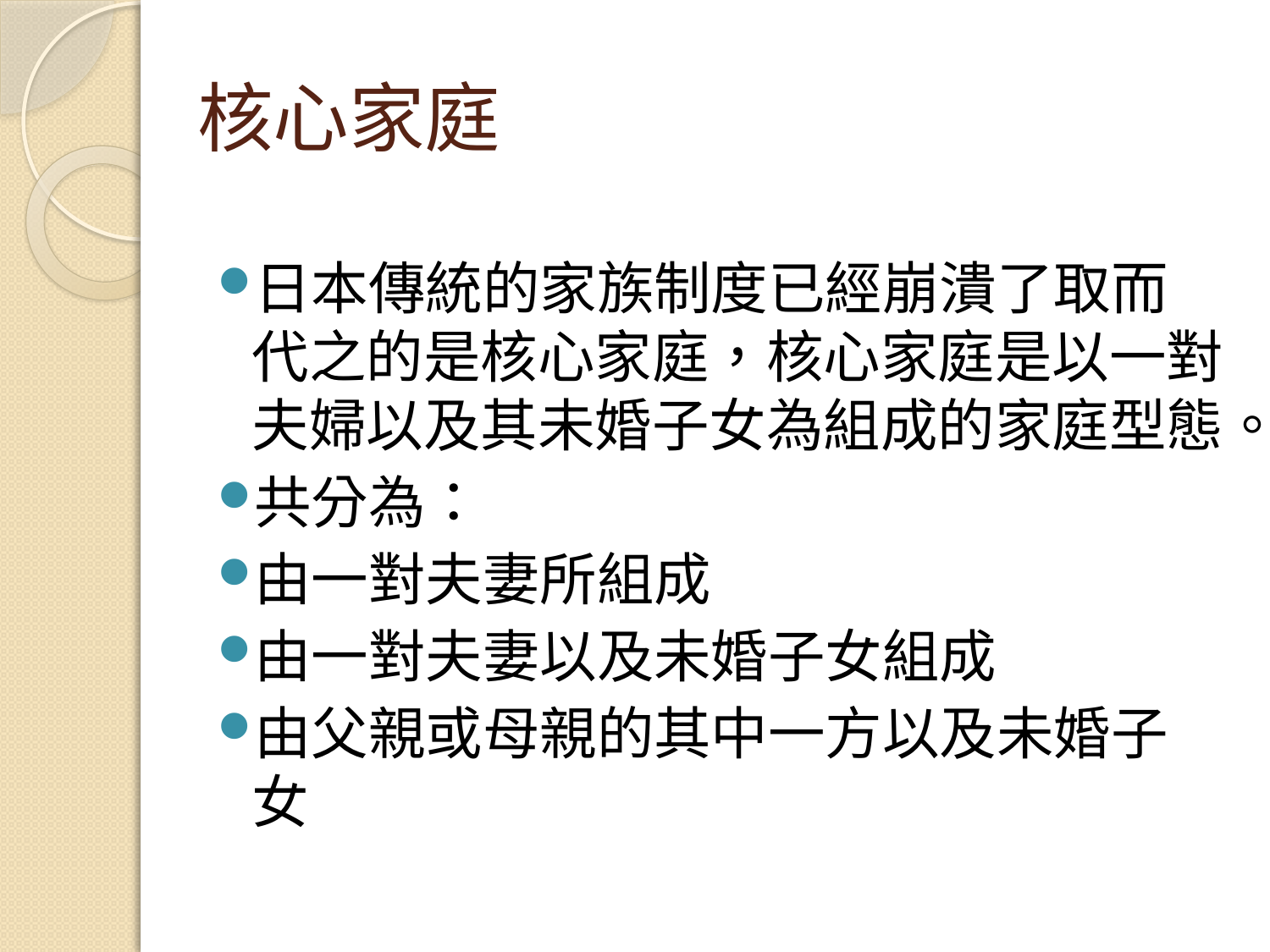

# 核心家庭
日本傳統的家族制度已經崩潰了取而代之的是核心家庭，核心家庭是以一對夫婦以及其未婚子女為組成的家庭型態。
共分為：
由一對夫妻所組成
由一對夫妻以及未婚子女組成
由父親或母親的其中一方以及未婚子女